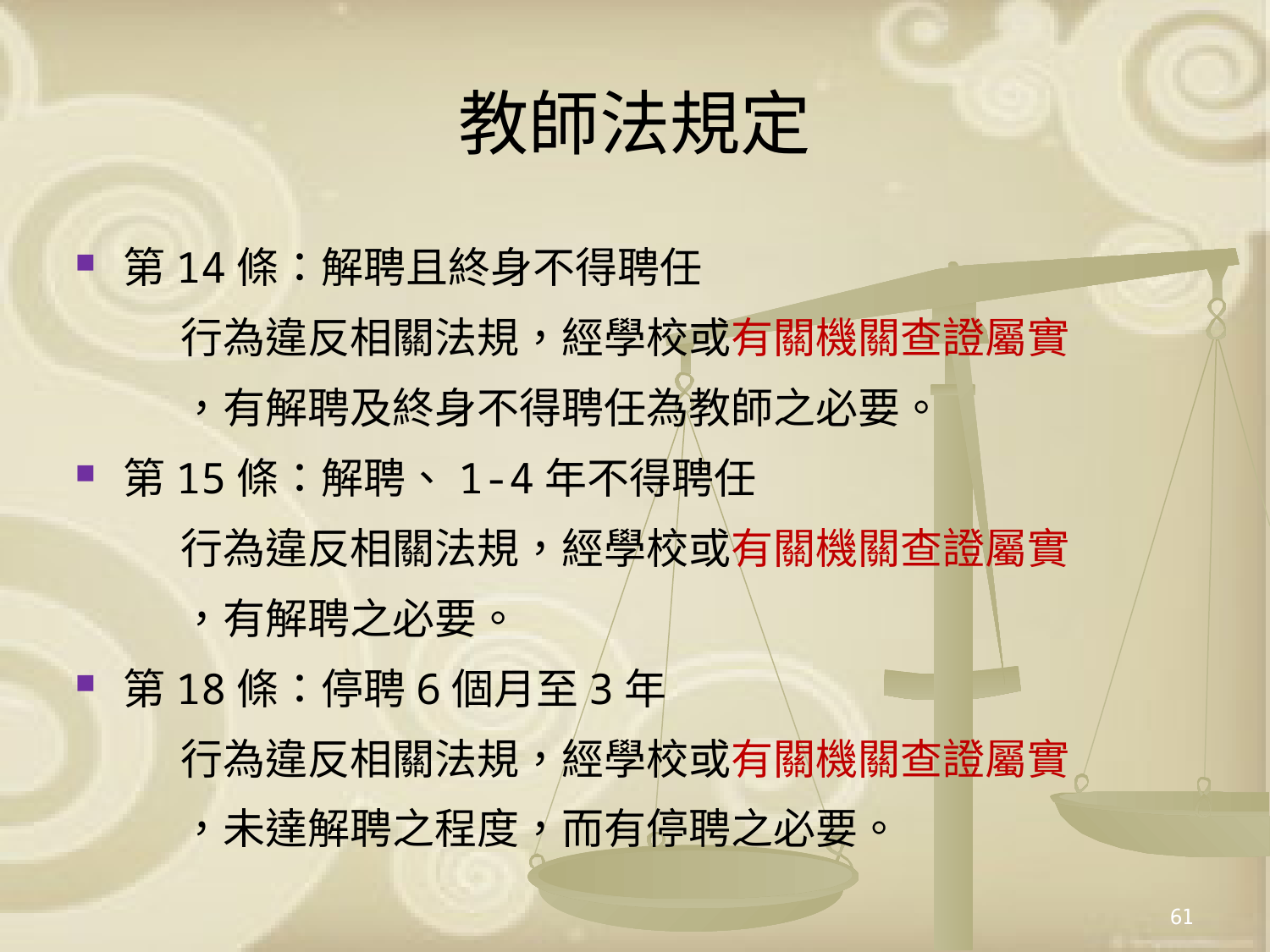

# 教師法規定
第14條：解聘且終身不得聘任
          行為違反相關法規，經學校或有關機關查證屬實
          ，有解聘及終身不得聘任為教師之必要。
第15條：解聘、1-4年不得聘任
          行為違反相關法規，經學校或有關機關查證屬實
          ，有解聘之必要。
第18條：停聘6個月至3年
          行為違反相關法規，經學校或有關機關查證屬實
          ，未達解聘之程度，而有停聘之必要。
61